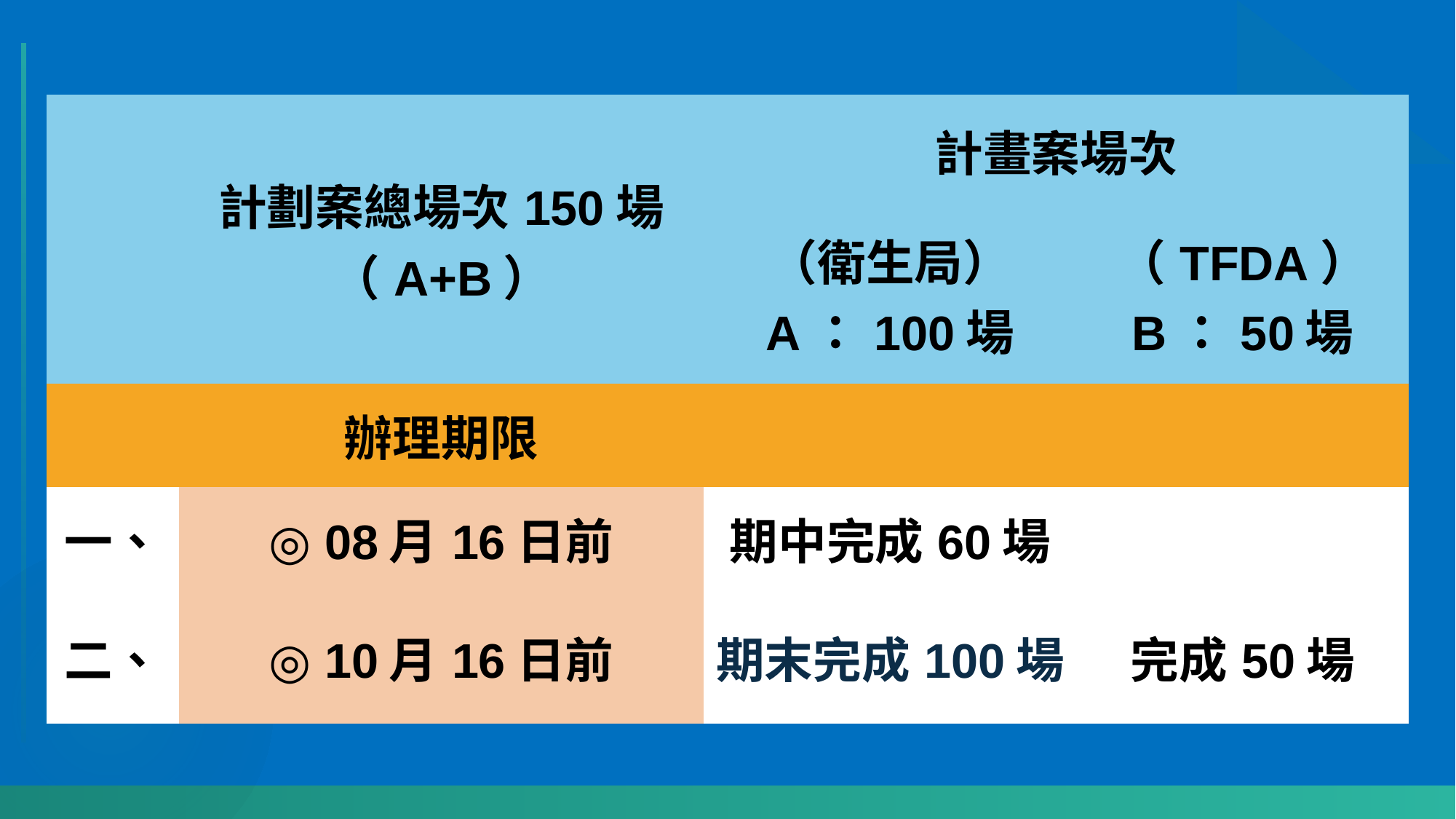

|  | 計劃案總場次150場 （A+B） | 計畫案場次 |  |
| --- | --- | --- | --- |
|  |  | （衛生局） A：100場 | （TFDA） B：50場 |
|  | 辦理期限 |  |  |
| 一、 | ◎ 08月16日前 | 期中完成60場 |  |
| 二、 | ◎ 10月16日前 | 期末完成100場 | 完成50場 |